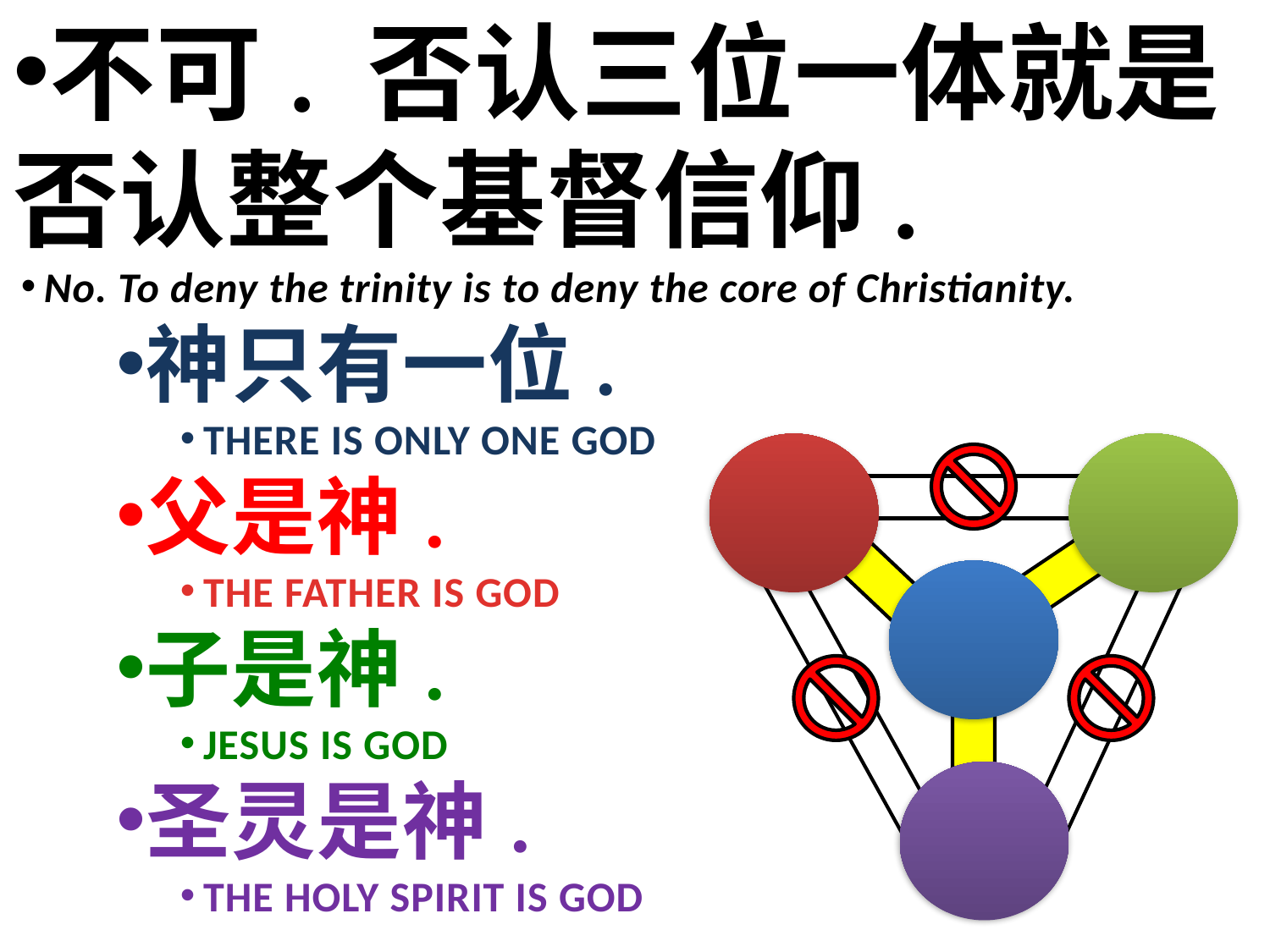

不可. 否认三位一体就是否认整个基督信仰.
No. To deny the trinity is to deny the core of Christianity.
神只有一位.
THERE IS ONLY ONE GOD
父是神.
THE FATHER IS GOD
子是神.
JESUS IS GOD
圣灵是神.
THE HOLY SPIRIT IS GOD